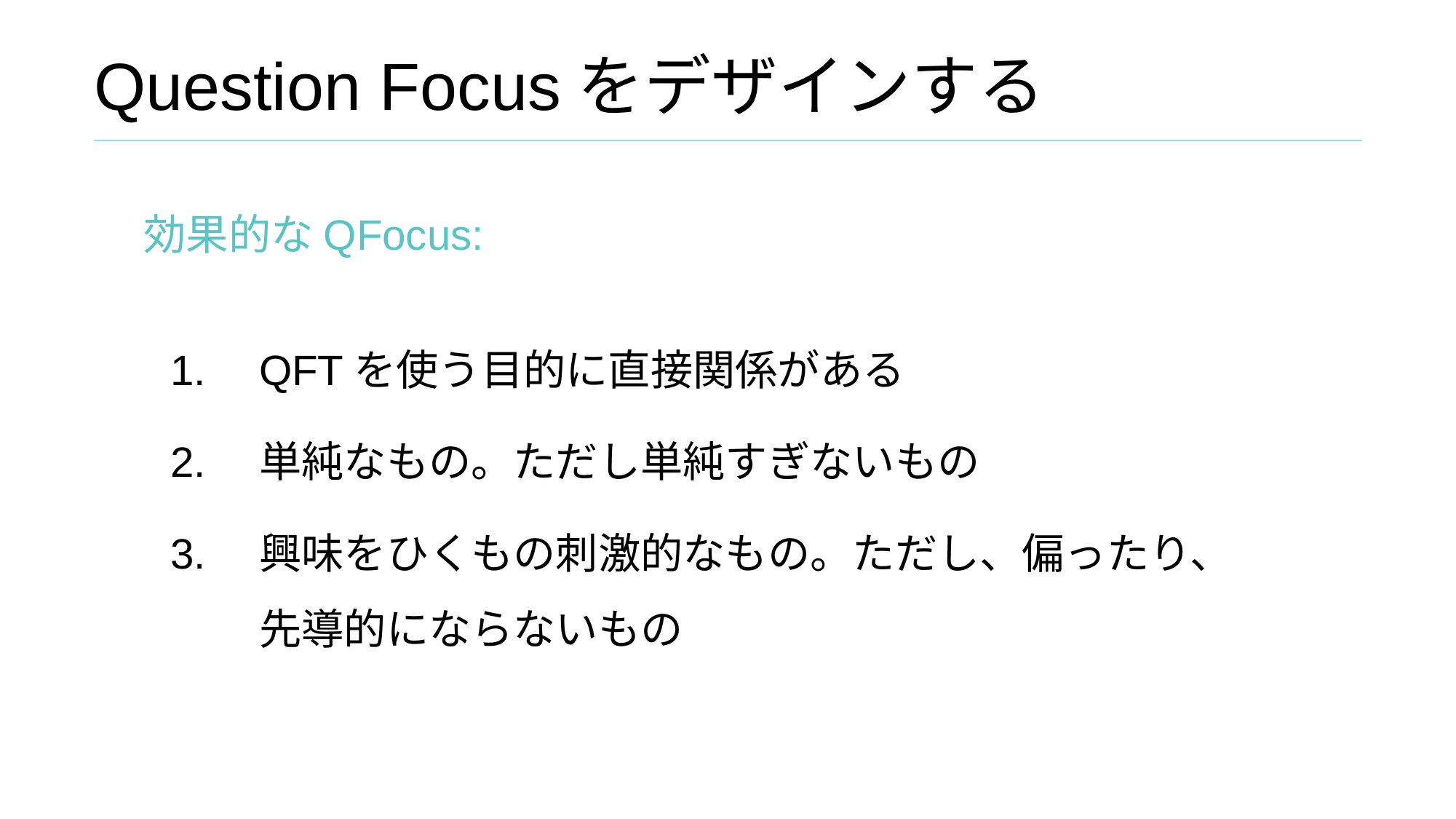

# Question Focusをデザインする
効果的なQFocus:
QFTを使う目的に直接関係がある
単純なもの。ただし単純すぎないもの
興味をひくもの刺激的なもの。ただし、偏ったり、先導的にならないもの